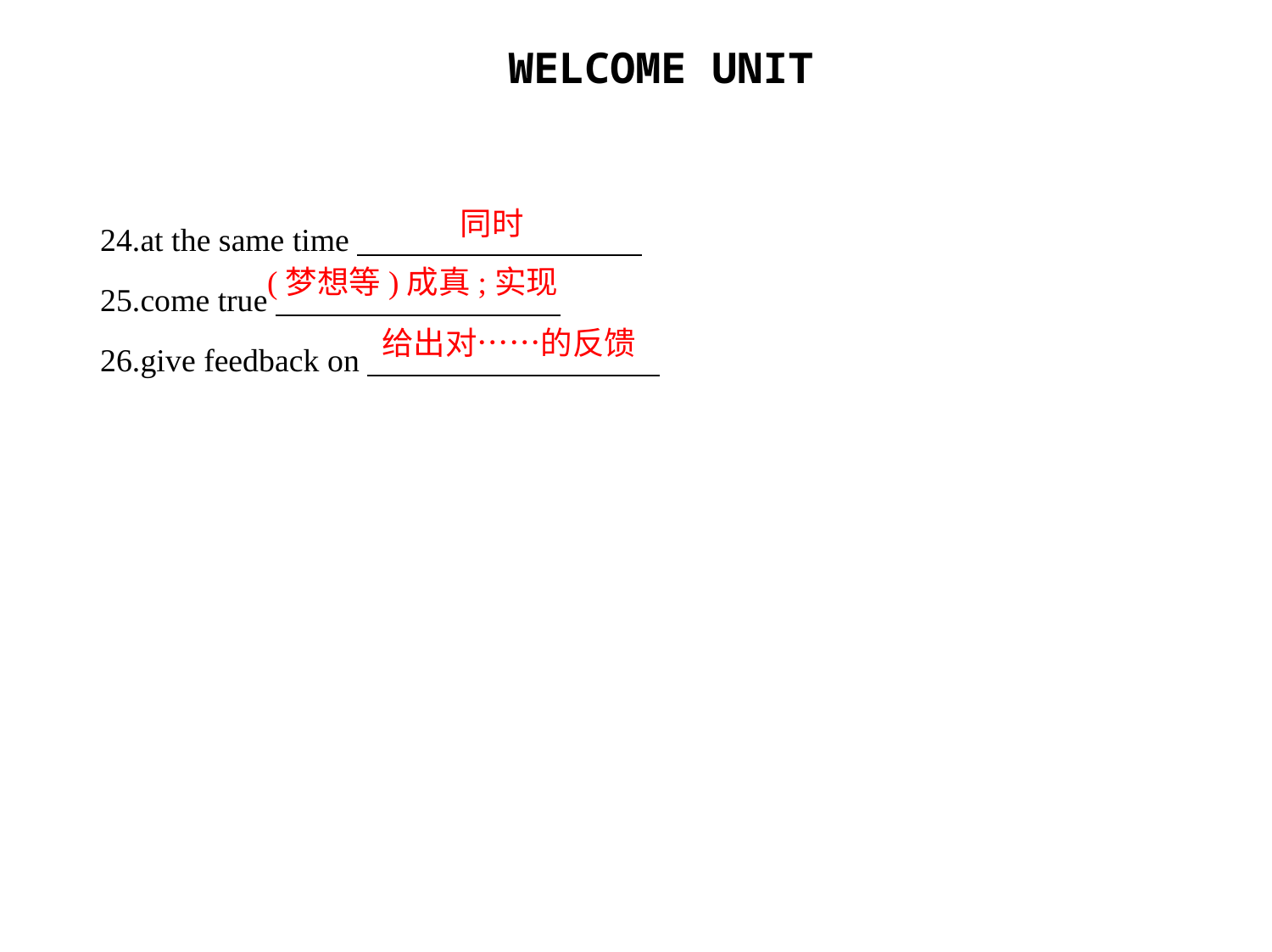

同时
24.at the same time
25.come true
26.give feedback on
(梦想等)成真;实现
给出对……的反馈